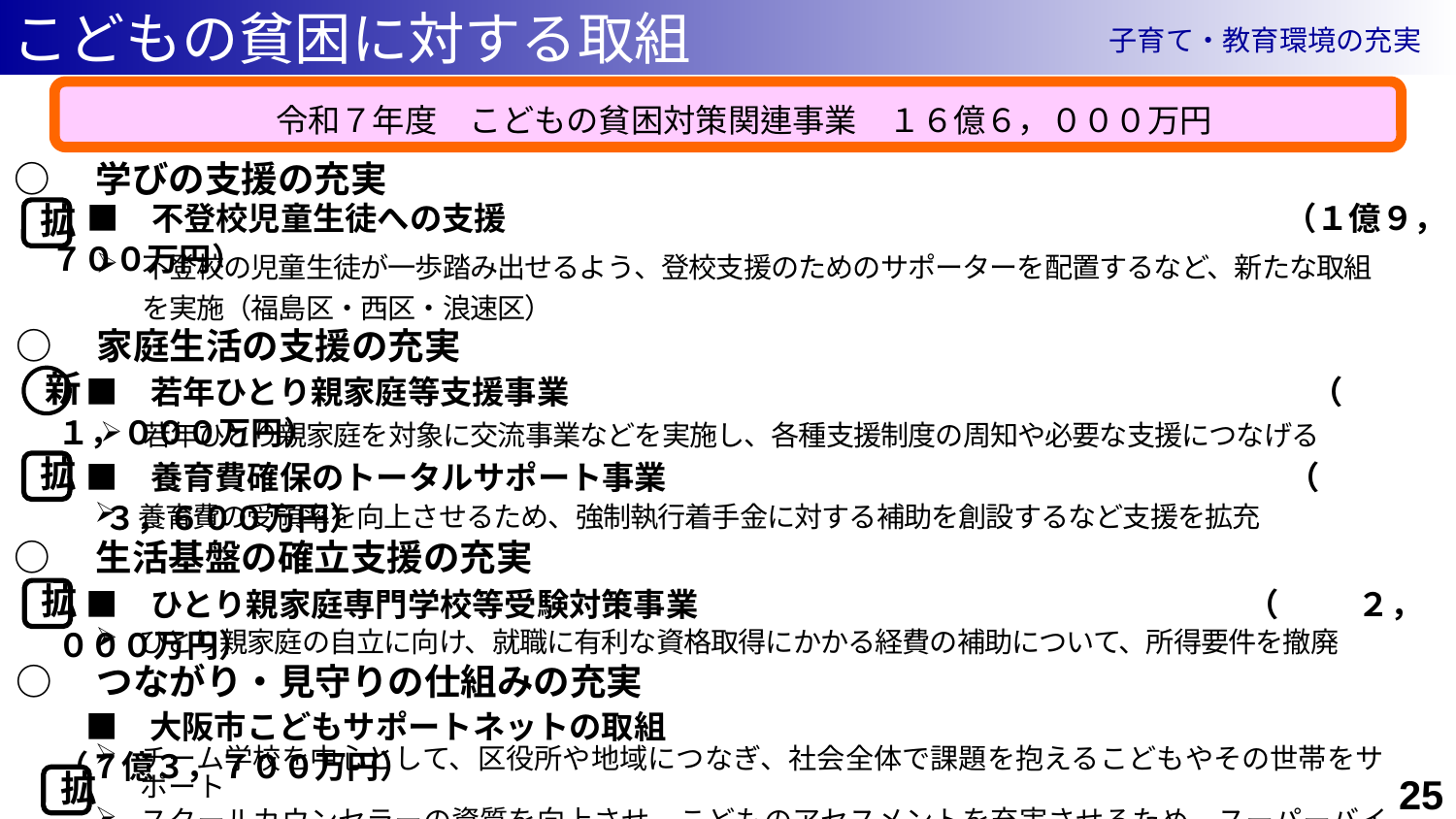

こどもの貧困に対する取組
子育て・教育環境の充実
　令和７年度　こどもの貧困対策関連事業　１６億６，０００万円
○　学びの支援の充実
　■　不登校児童生徒への支援　　　　　　　　　　　　　　　　　　　　　 　 　   （１億９，７００万円）
不登校の児童生徒が一歩踏み出せるよう、登校支援のためのサポーターを配置するなど、新たな取組を実施（福島区・西区・浪速区）

拡
○　家庭生活の支援の充実

　■　若年ひとり親家庭等支援事業　　　　　　　　　　　　　　　　　　　　　　　（　　  １，０００万円）

若年ひとり親家庭を対象に交流事業などを実施し、各種支援制度の周知や必要な支援につなげる
新
　■　養育費確保のトータルサポート事業　　　　　　　　　　　　　　　　　 　　（　　  ３，６００万円）

養育費の受領率を向上させるため、強制執行着手金に対する補助を創設するなど支援を拡充
拡
○　生活基盤の確立支援の充実
　■　ひとり親家庭専門学校等受験対策事業　　　　　　　　　　　　　　　　　（　　  ２，０００万円）

ひとり親家庭の自立に向け、就職に有利な資格取得にかかる経費の補助について、所得要件を撤廃
拡
○　つながり・見守りの仕組みの充実
　■　大阪市こどもサポートネットの取組　　　　　　　　　　　　　　　　 　　　　（７億３，７００万円）

チーム学校を中心として、区役所や地域につなぎ、社会全体で課題を抱えるこどもやその世帯をサポート
スクールカウンセラーの資質を向上させ、こどものアセスメントを充実させるため、スーパーバイザーを配置
拡
25